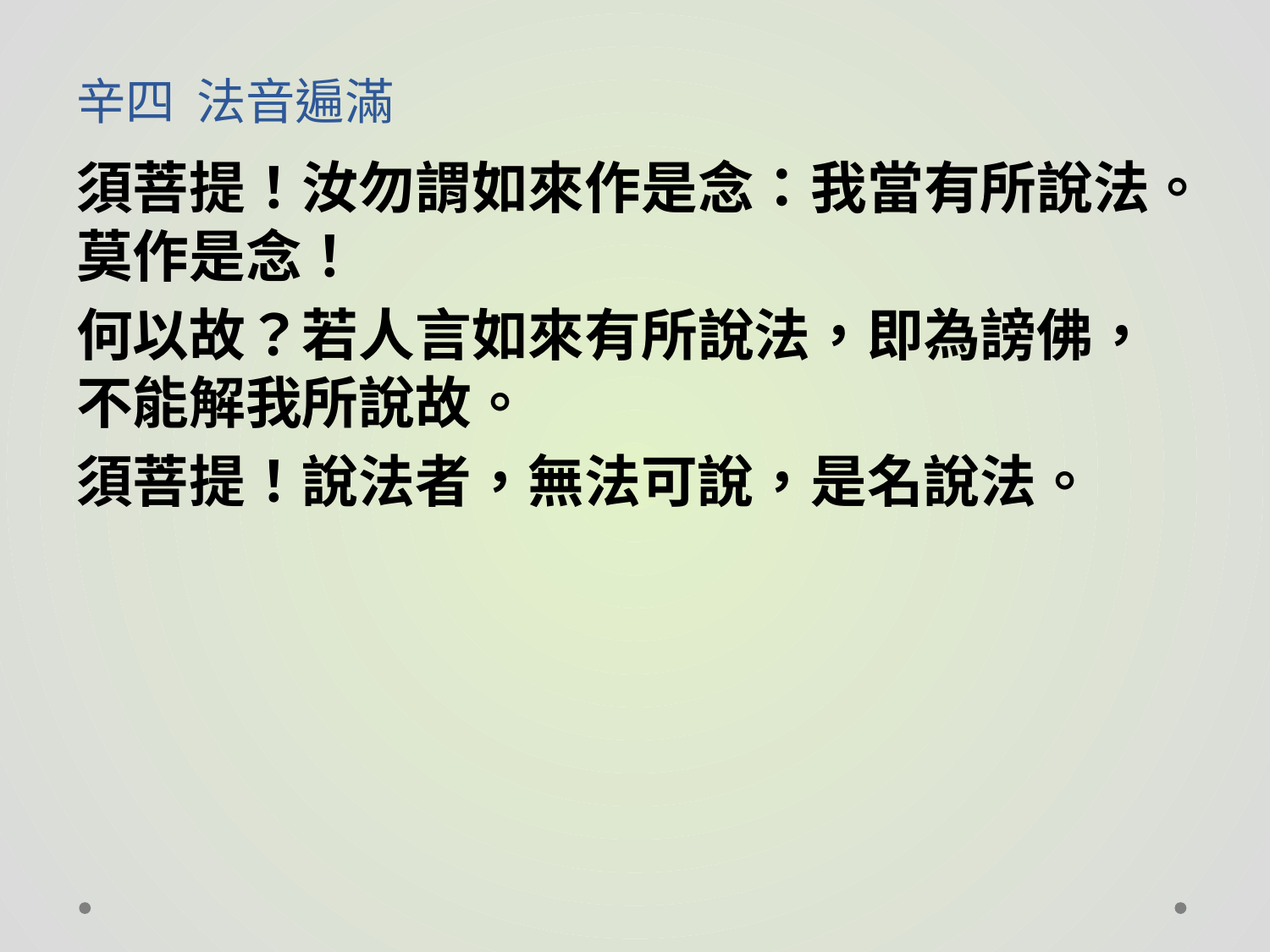

# 辛四  法音遍滿
須菩提！汝勿謂如來作是念：我當有所說法。莫作是念！
何以故？若人言如來有所說法，即為謗佛，不能解我所說故。
須菩提！說法者，無法可說，是名說法。